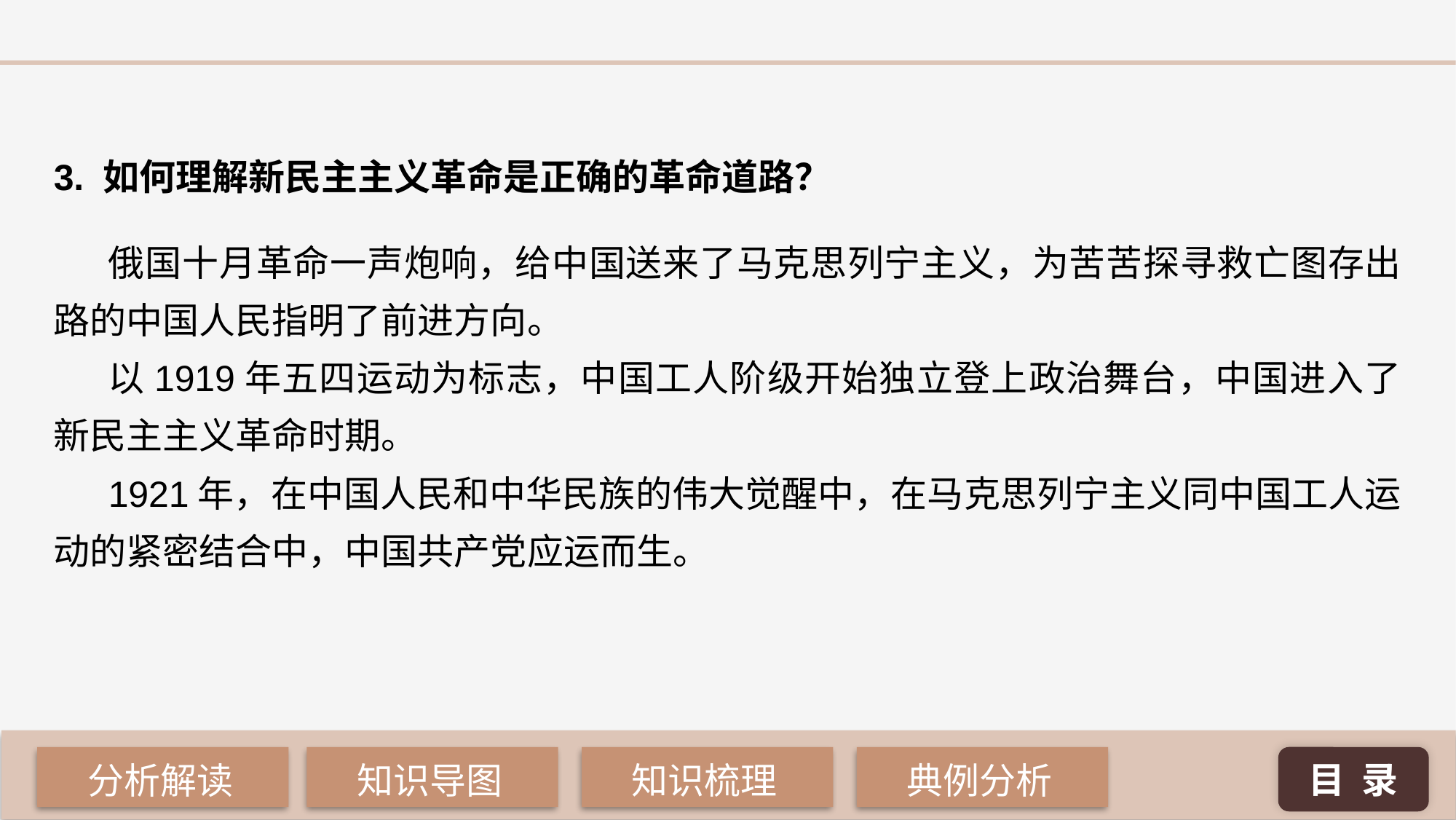

3. 如何理解新民主主义革命是正确的革命道路？
俄国十月革命一声炮响，给中国送来了马克思列宁主义，为苦苦探寻救亡图存出路的中国人民指明了前进方向。
以1919年五四运动为标志，中国工人阶级开始独立登上政治舞台，中国进入了新民主主义革命时期。
1921年，在中国人民和中华民族的伟大觉醒中，在马克思列宁主义同中国工人运动的紧密结合中，中国共产党应运而生。